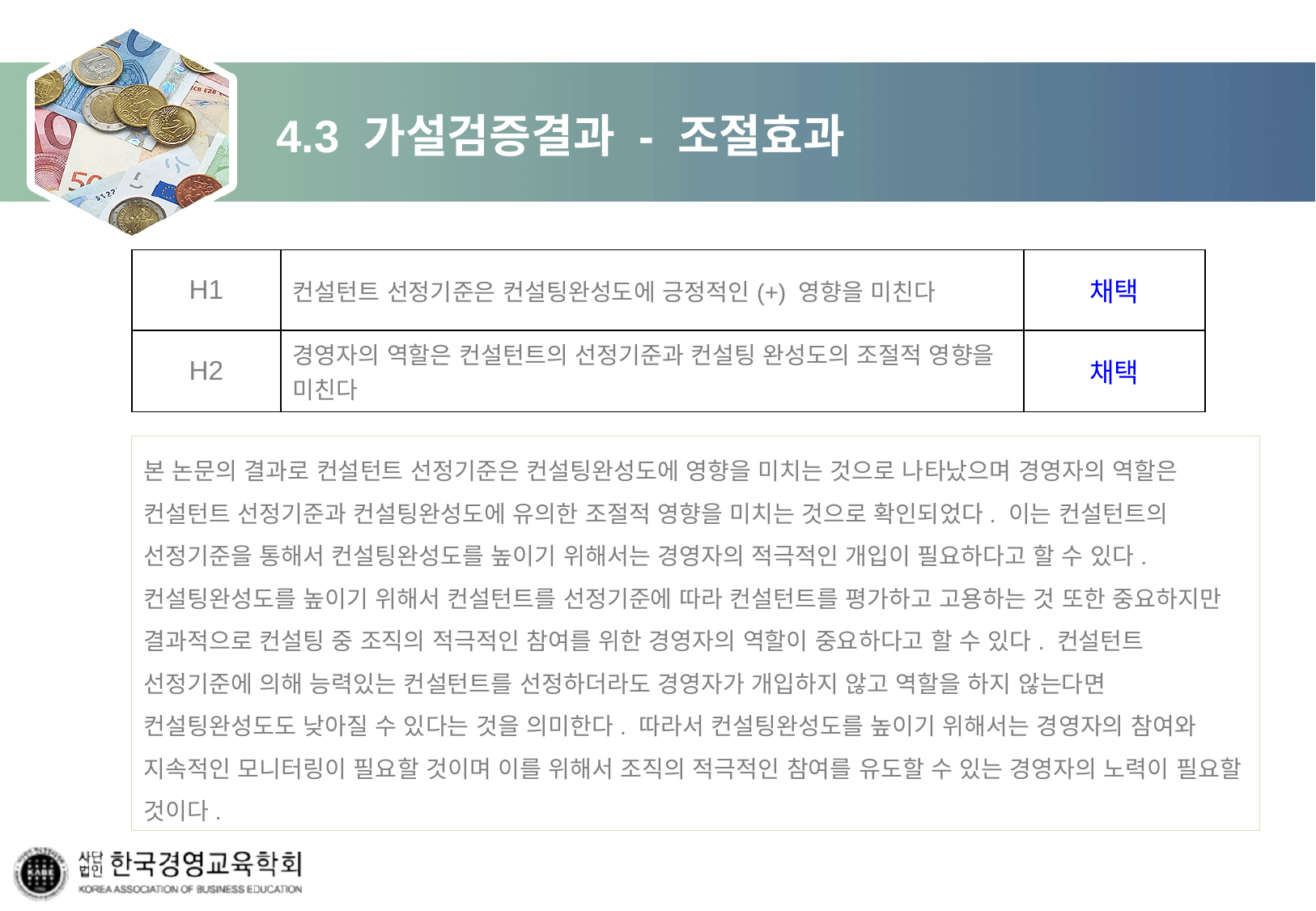

# 4.3 가설검증결과 - 조절효과
| H1 | 컨설턴트 선정기준은 컨설팅완성도에 긍정적인(+) 영향을 미친다 | 채택 |
| --- | --- | --- |
| H2 | 경영자의 역할은 컨설턴트의 선정기준과 컨설팅 완성도의 조절적 영향을 미친다 | 채택 |
본 논문의 결과로 컨설턴트 선정기준은 컨설팅완성도에 영향을 미치는 것으로 나타났으며 경영자의 역할은 컨설턴트 선정기준과 컨설팅완성도에 유의한 조절적 영향을 미치는 것으로 확인되었다. 이는 컨설턴트의 선정기준을 통해서 컨설팅완성도를 높이기 위해서는 경영자의 적극적인 개입이 필요하다고 할 수 있다. 컨설팅완성도를 높이기 위해서 컨설턴트를 선정기준에 따라 컨설턴트를 평가하고 고용하는 것 또한 중요하지만 결과적으로 컨설팅 중 조직의 적극적인 참여를 위한 경영자의 역할이 중요하다고 할 수 있다. 컨설턴트 선정기준에 의해 능력있는 컨설턴트를 선정하더라도 경영자가 개입하지 않고 역할을 하지 않는다면 컨설팅완성도도 낮아질 수 있다는 것을 의미한다. 따라서 컨설팅완성도를 높이기 위해서는 경영자의 참여와 지속적인 모니터링이 필요할 것이며 이를 위해서 조직의 적극적인 참여를 유도할 수 있는 경영자의 노력이 필요할 것이다.